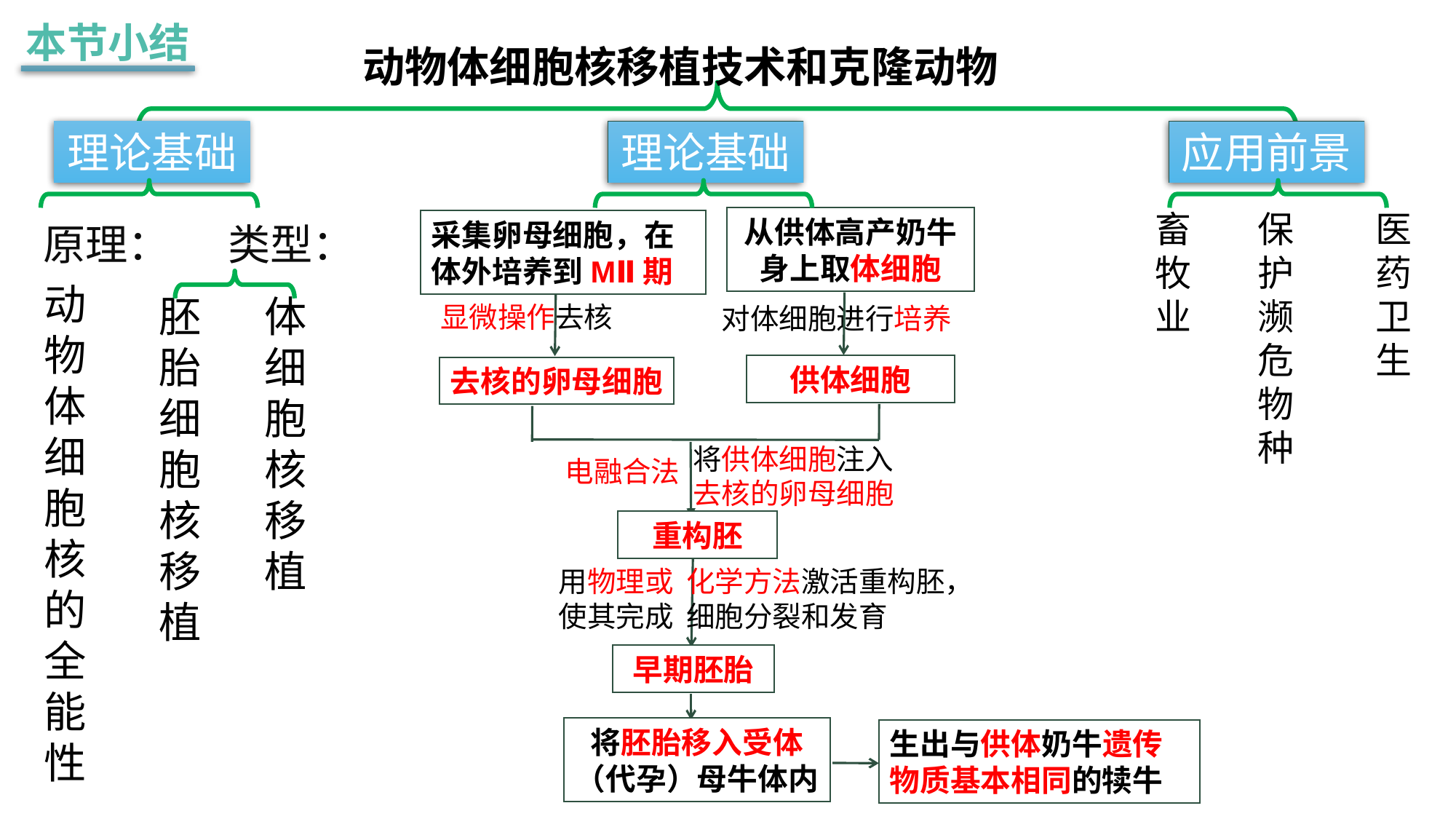

本节小结
动物体细胞核移植技术和克隆动物

理论基础
理论基础
应用前景
畜牧业
保护濒危物种
医药卫生
从供体高产奶牛身上取体细胞
采集卵母细胞，在体外培养到MⅡ期
原理：
类型：

动物体细胞核的全能性
胚胎细胞核移植
体细胞核移植
显微操作去核
对体细胞进行培养
供体细胞
去核的卵母细胞
将供体细胞注入去核的卵母细胞
电融合法
重构胚
用物理或  化学方法激活重构胚，使其完成  细胞分裂和发育
早期胚胎
将胚胎移入受体（代孕）母牛体内
生出与供体奶牛遗传物质基本相同的犊牛